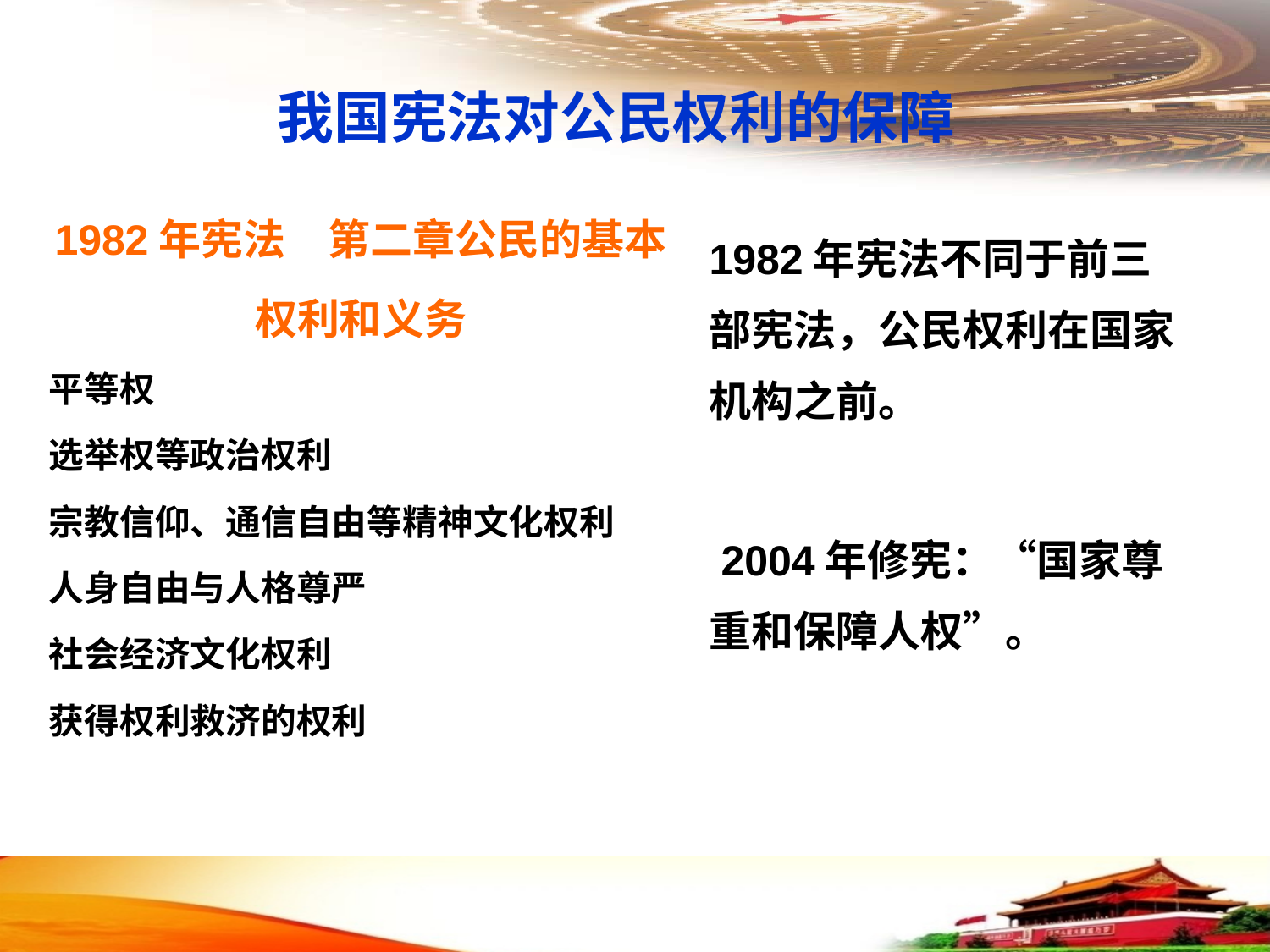

我国宪法对公民权利的保障
1982年宪法　第二章公民的基本
权利和义务
平等权
选举权等政治权利
宗教信仰、通信自由等精神文化权利
人身自由与人格尊严
社会经济文化权利
获得权利救济的权利

1982年宪法不同于前三部宪法，公民权利在国家机构之前。

 2004年修宪：“国家尊重和保障人权”。